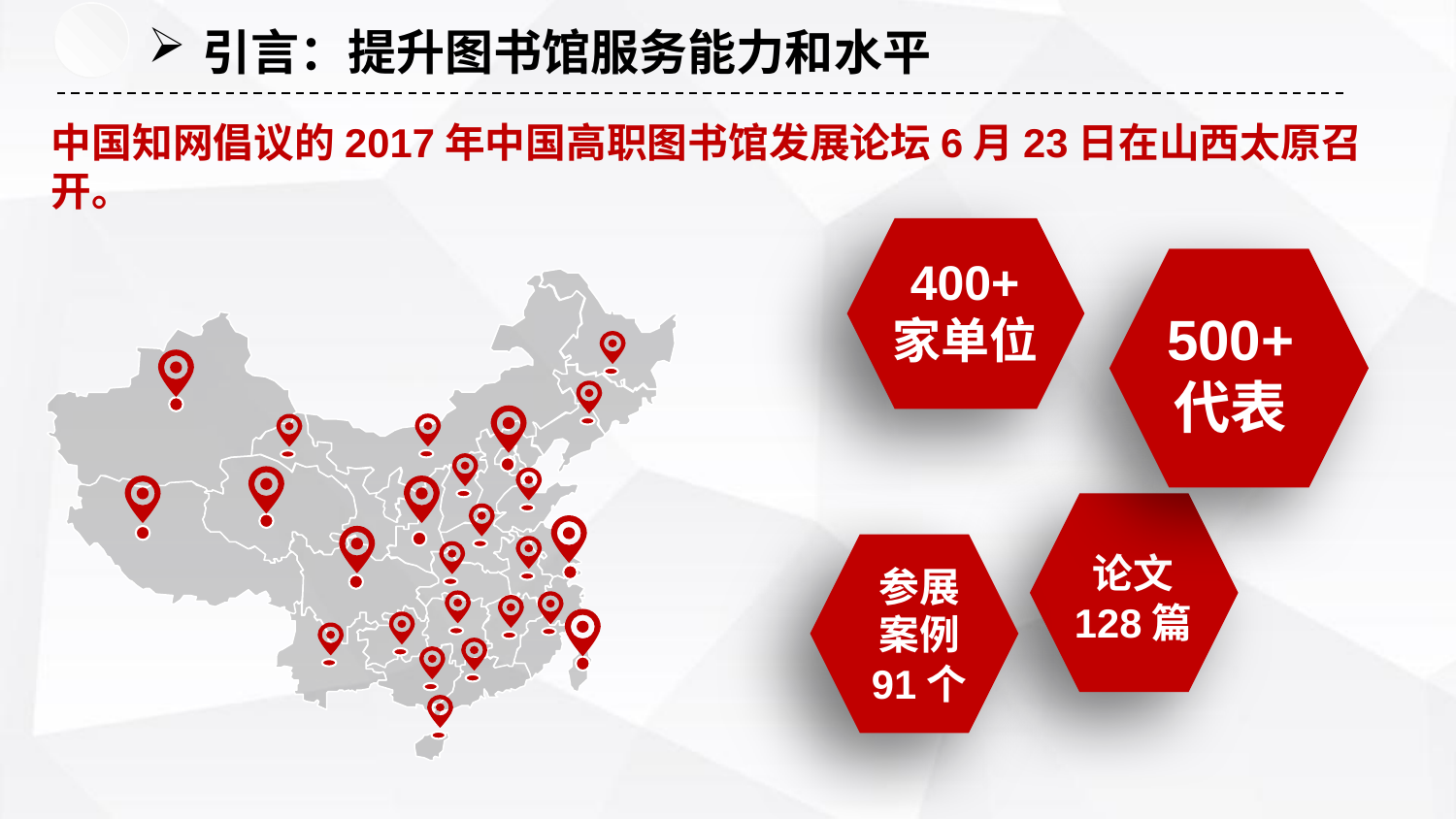

引言：提升图书馆服务能力和水平
中国知网倡议的2017年中国高职图书馆发展论坛6月23日在山西太原召开。

400+
家单位

500+
代表

论文
128篇
参展
案例
91个